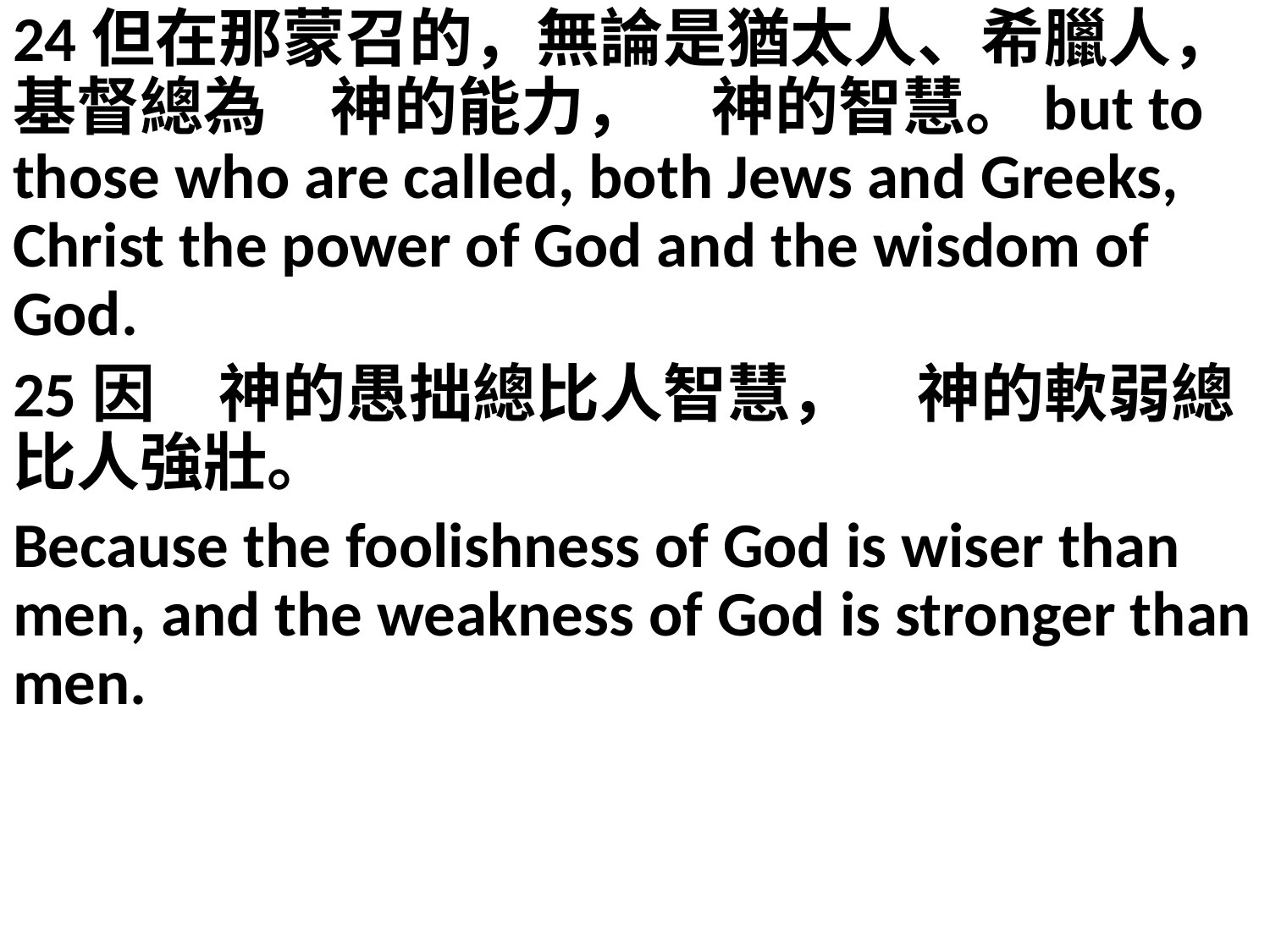

24但在那蒙召的，無論是猶太人、希臘人，基督總為　神的能力，　神的智慧。but to those who are called, both Jews and Greeks, Christ the power of God and the wisdom of God.
25因　神的愚拙總比人智慧，　神的軟弱總比人強壯。
Because the foolishness of God is wiser than men, and the weakness of God is stronger than men.